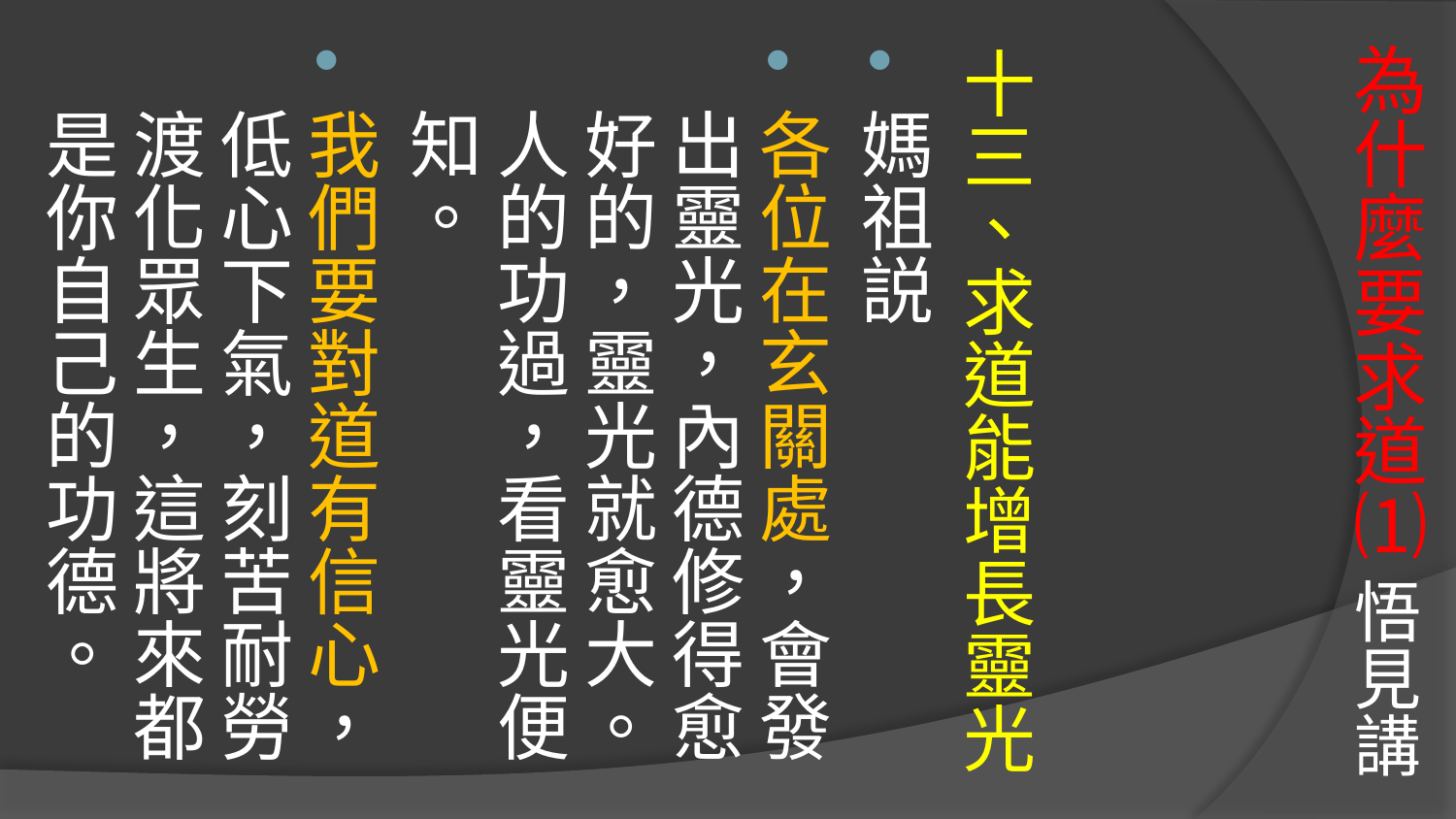

十三、求道能增長靈光
媽祖説
各位在玄關處，會發出靈光，內德修得愈好的，靈光就愈大。人的功過，看靈光便知。
我們要對道有信心，低心下氣，刻苦耐勞渡化眾生，這將來都是你自己的功德。
# 為什麼要求道⑴ 悟見講